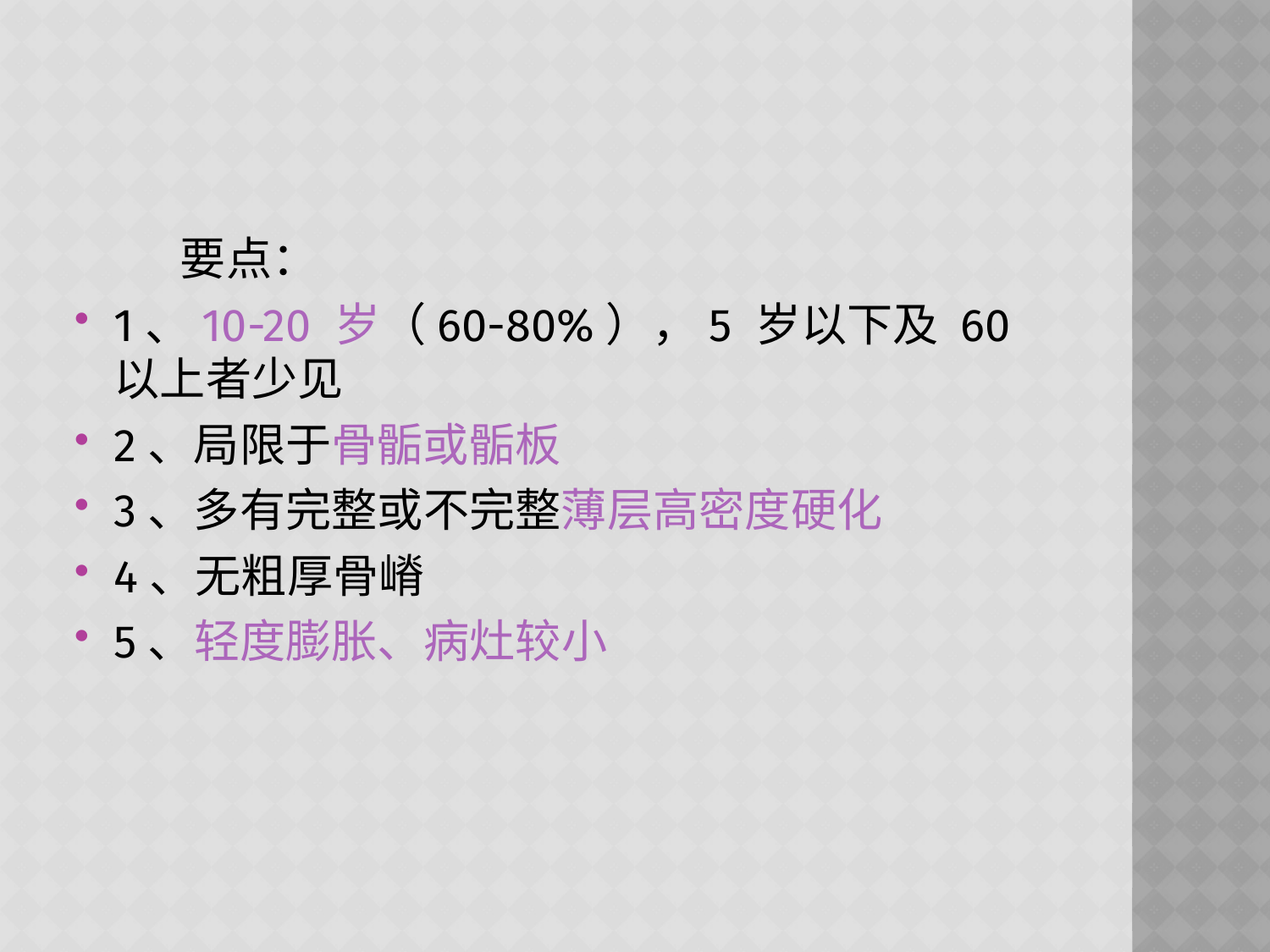

#
         要点：
1、10-20 岁（60-80%），5 岁以下及 60 以上者少见
2、局限于骨骺或骺板
3、多有完整或不完整薄层高密度硬化
4、无粗厚骨嵴
5、轻度膨胀、病灶较小